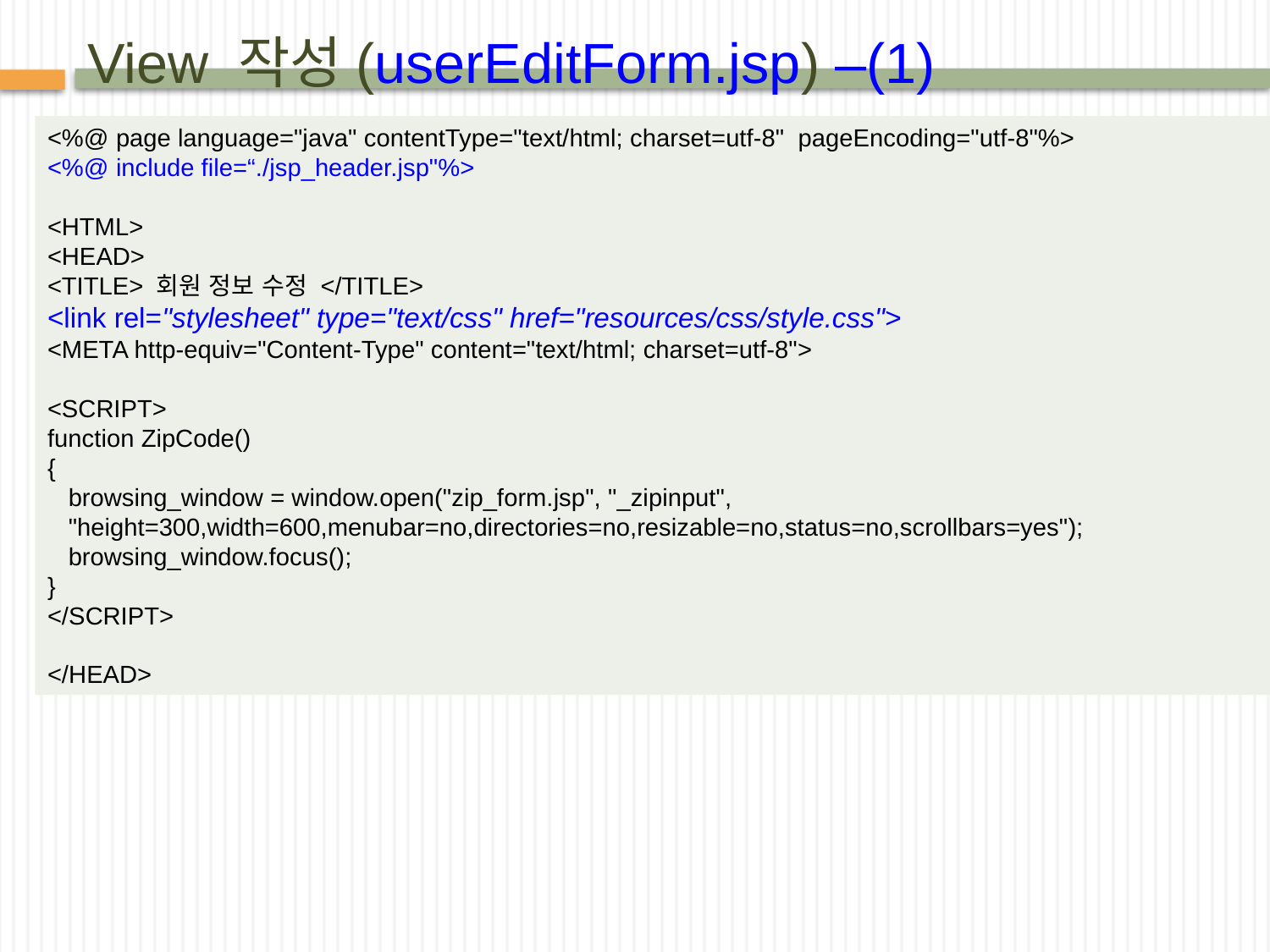

# View 작성(userEditForm.jsp) –(1)
<%@ page language="java" contentType="text/html; charset=utf-8"  pageEncoding="utf-8"%>
<%@ include file=“./jsp_header.jsp"%>

<HTML>
<HEAD>
<TITLE> 회원 정보 수정 </TITLE>
<link rel="stylesheet" type="text/css" href="resources/css/style.css">
<META http-equiv="Content-Type" content="text/html; charset=utf-8">

<SCRIPT>
function ZipCode()
{
   browsing_window = window.open("zip_form.jsp", "_zipinput",
   "height=300,width=600,menubar=no,directories=no,resizable=no,status=no,scrollbars=yes");
   browsing_window.focus();
}
</SCRIPT>

</HEAD>